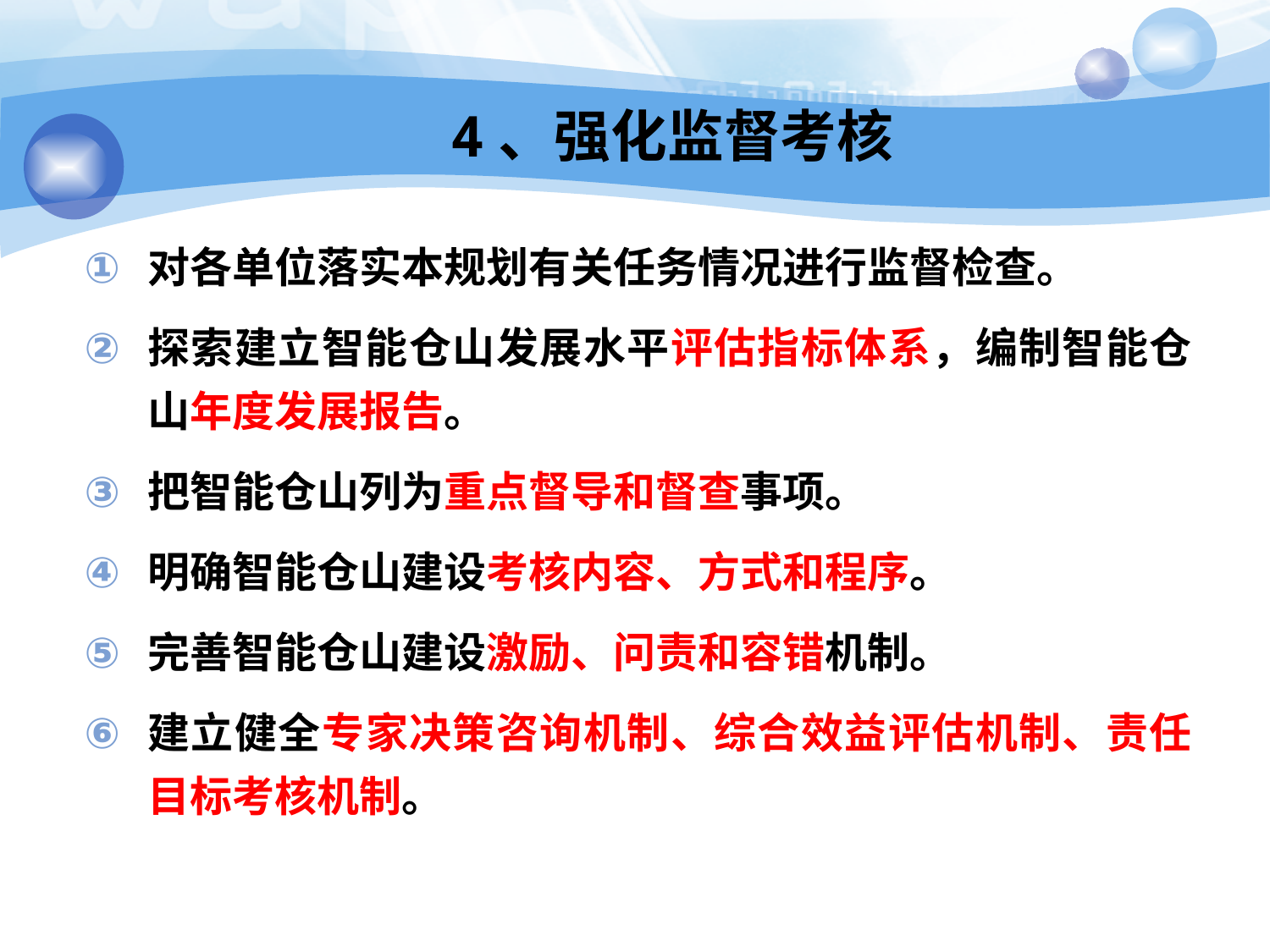

# 4、强化监督考核
对各单位落实本规划有关任务情况进行监督检查。
探索建立智能仓山发展水平评估指标体系，编制智能仓山年度发展报告。
把智能仓山列为重点督导和督查事项。
明确智能仓山建设考核内容、方式和程序。
完善智能仓山建设激励、问责和容错机制。
建立健全专家决策咨询机制、综合效益评估机制、责任目标考核机制。